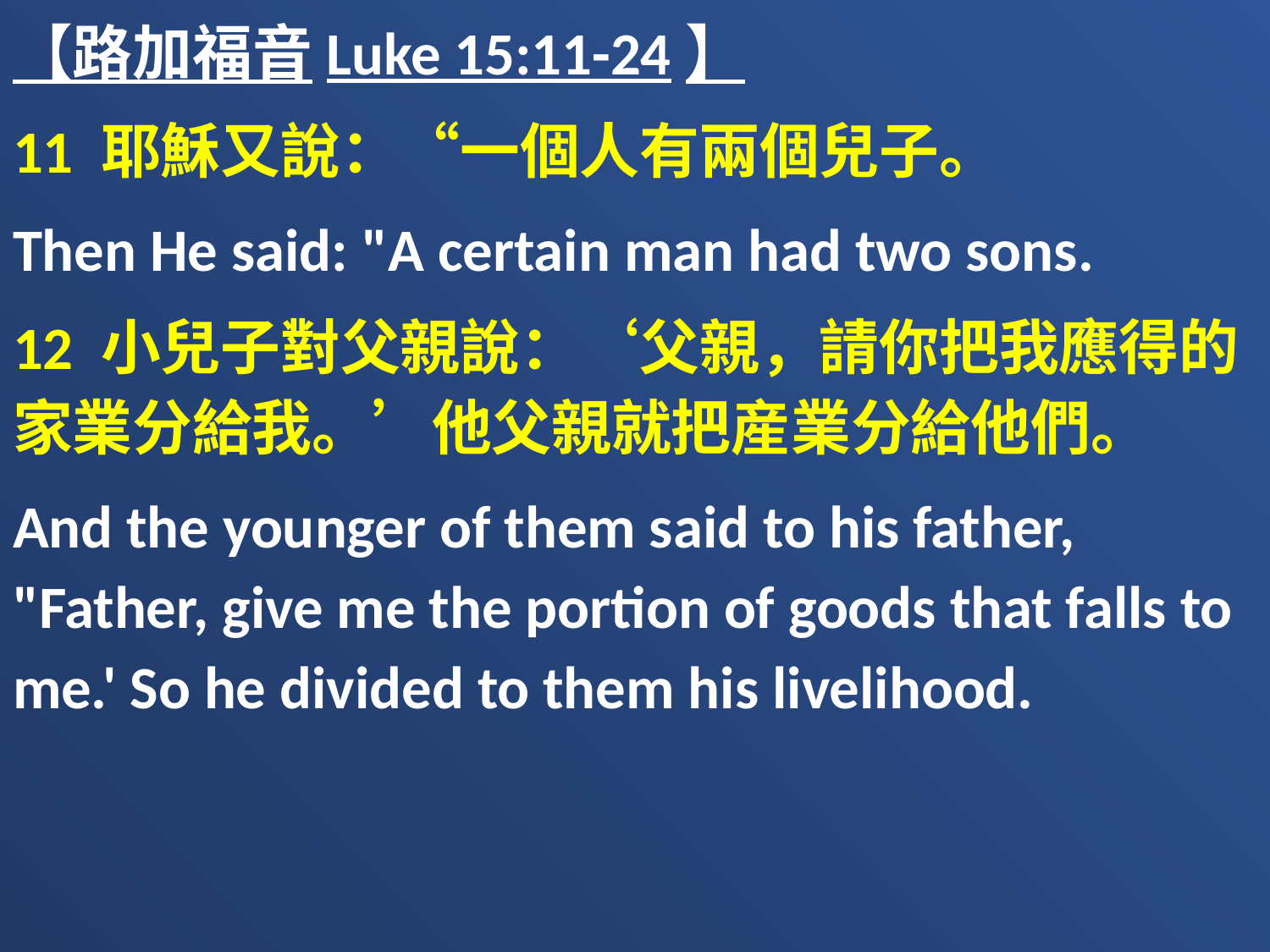

【路加福音Luke 15:11-24】
11 耶穌又說：“一個人有兩個兒子。
Then He said: "A certain man had two sons.
12 小兒子對父親說：‘父親，請你把我應得的家業分給我。’他父親就把産業分給他們。
And the younger of them said to his father, "Father, give me the portion of goods that falls to me.' So he divided to them his livelihood.